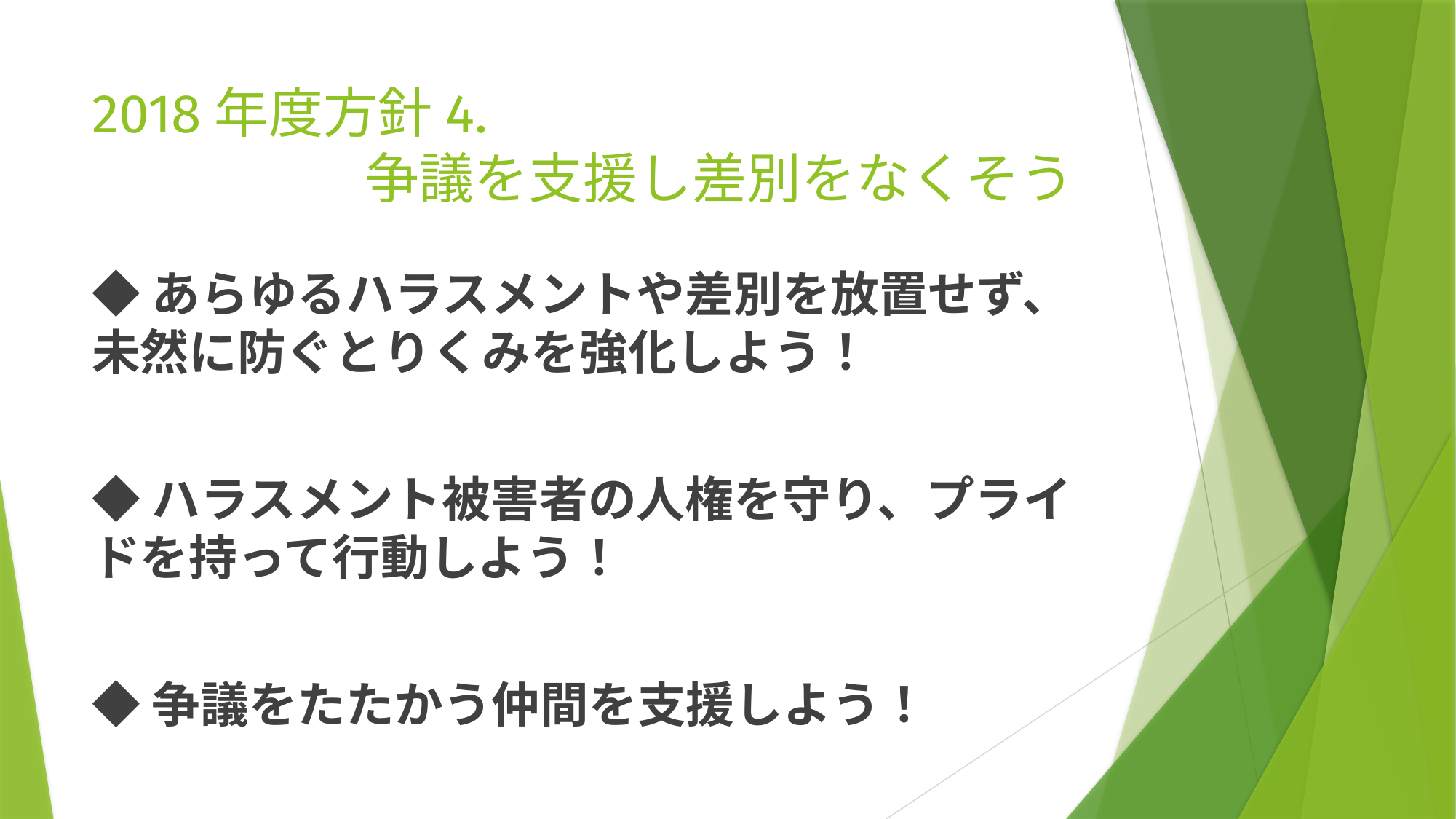

# 2018年度方針4. 　　　　　争議を支援し差別をなくそう
◆あらゆるハラスメントや差別を放置せず、未然に防ぐとりくみを強化しよう！

◆ハラスメント被害者の人権を守り、プライドを持って行動しよう！

◆争議をたたかう仲間を支援しよう！